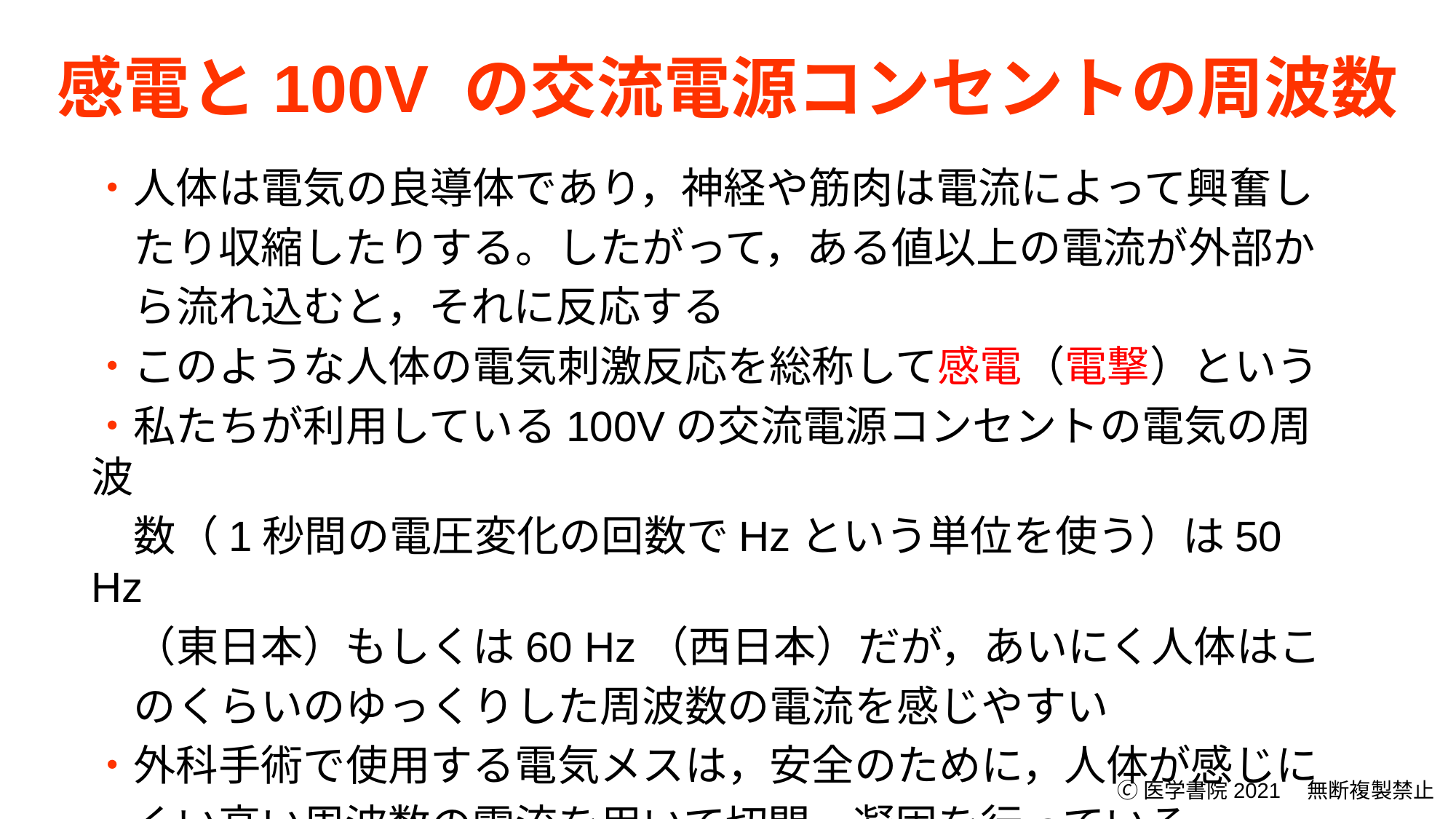

# 感電と100V の交流電源コンセントの周波数
・人体は電気の良導体であり，神経や筋肉は電流によって興奮し
　たり収縮したりする。したがって，ある値以上の電流が外部か
　ら流れ込むと，それに反応する
・このような人体の電気刺激反応を総称して感電（電撃）という
・私たちが利用している100Vの交流電源コンセントの電気の周波
　数（1秒間の電圧変化の回数でHzという単位を使う）は50 Hz
　（東日本）もしくは60 Hz（西日本）だが，あいにく人体はこ
　のくらいのゆっくりした周波数の電流を感じやすい
・外科手術で使用する電気メスは，安全のために，人体が感じに
　くい高い周波数の電流を用いて切開・凝固を行っている
🄫医学書院2021　無断複製禁止